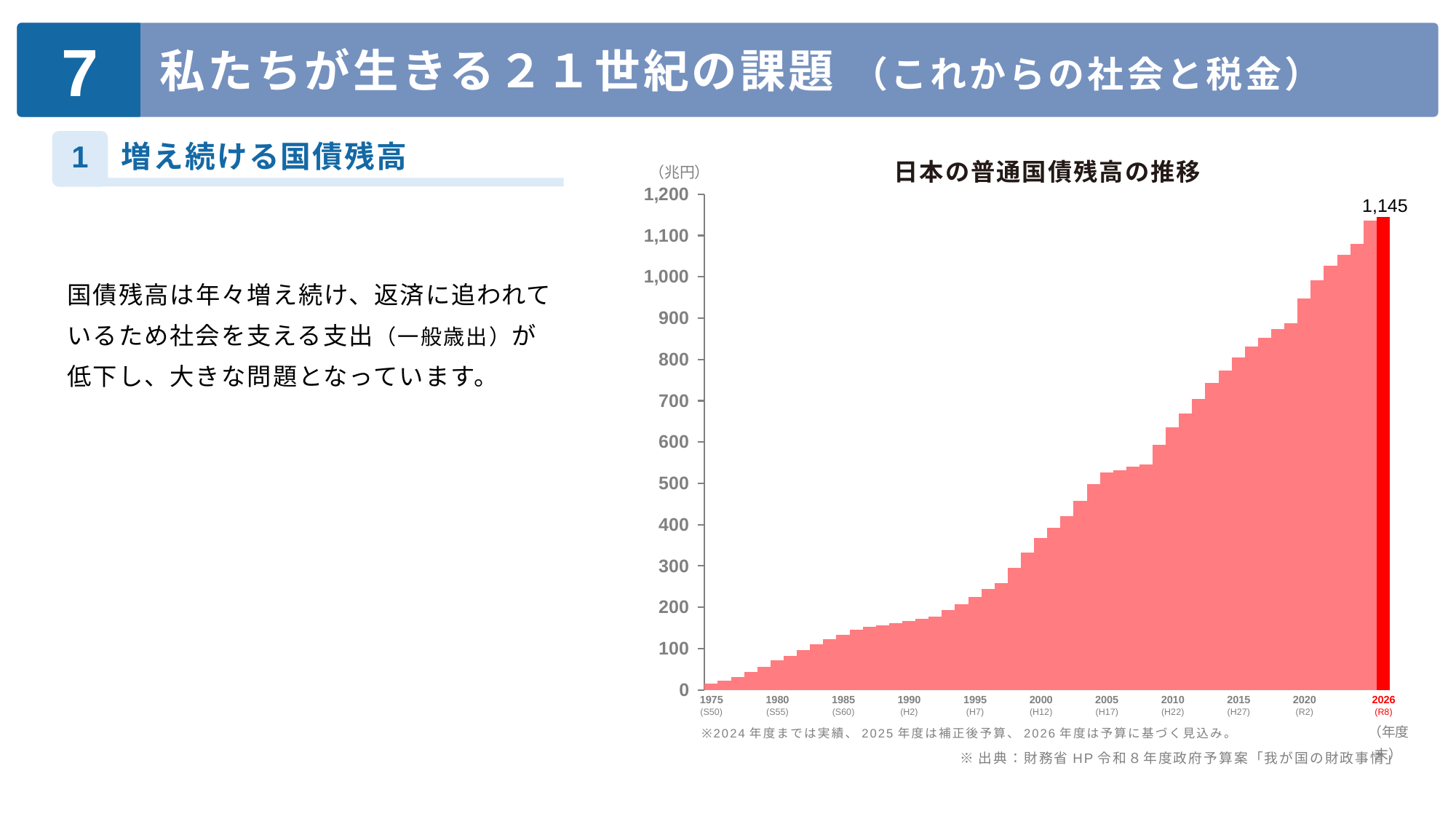

7
私たちが生きる２１世紀の課題 （これからの社会と税金）

1
増え続ける国債残高
（兆円）
日本の普通国債残高の推移

### Chart

| Category | 年度末 |
|---|---|
| 1975 | 15.0 |
| 1976 | 22.0 |
| 1977 | 32.0 |
| 1978 | 43.0 |
| 1979 | 56.0 |
| 1980 | 71.0 |
| 1981 | 82.0 |
| 1982 | 96.0 |
| 1983 | 110.0 |
| 1984 | 122.0 |
| 1985 | 134.0 |
| 1986 | 145.0 |
| 1987 | 152.0 |
| 1988 | 157.0 |
| 1989 | 161.0 |
| 1990 | 166.0 |
| 1991 | 172.0 |
| 1992 | 178.0 |
| 1993 | 193.0 |
| 1994 | 207.0 |
| 1995 | 225.0 |
| 1996 | 245.0 |
| 1997 | 258.0 |
| 1998 | 295.0 |
| 1999 | 332.0 |
| 2000 | 368.0 |
| 2001 | 392.0 |
| 2002 | 421.0 |
| 2003 | 457.0 |
| 2004 | 499.0 |
| 2005 | 527.0 |
| 2006 | 532.0 |
| 2007 | 541.0 |
| 2008 | 546.0 |
| 2009 | 594.0 |
| 2010 | 636.0 |
| 2011 | 670.0 |
| 2012 | 705.0 |
| 2013 | 744.0 |
| 2014 | 774.0 |
| 2015 | 805.0 |
| 2016 | 831.0 |
| 2017 | 853.0 |
| 2018 | 874.0 |
| 2019 | 887.0 |
| 2020 | 947.0 |
| 2021 | 991.0 |
| 2022 | 1027.0 |
| 2023 | 1054.0 |
| 2024 | 1080.0 |
| 2025 | 1136.0 |
| 2026 | 1145.0 |
1,145
国債残高は年々増え続け、返済に追われているため社会を支える支出（一般歳出）が低下し、大きな問題となっています。
2026
1975
1980
1985
1990
1995
2000
2005
2010
2015
2020
(S50)
(S55)
(S60)
(H2)
(H7)
(H12)
(H17)
(H22)
(H27)
(R2)
(R8)
（年度末）
※2024年度までは実績、2025年度は補正後予算、2026年度は予算に基づく見込み。
※出典：財務省HP令和８年度政府予算案「我が国の財政事情」